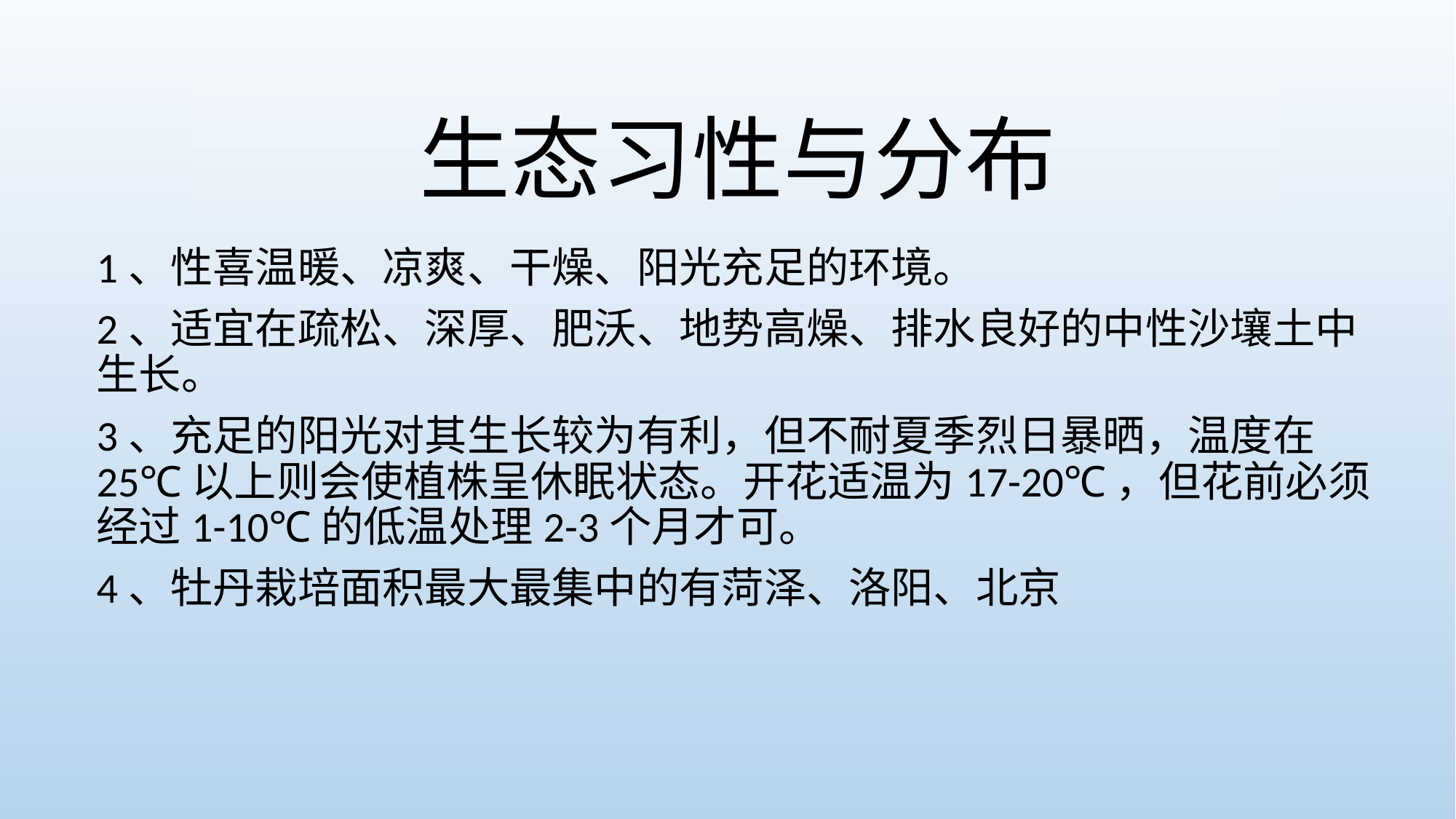

# 生态习性与分布
1、性喜温暖、凉爽、干燥、阳光充足的环境。
2、适宜在疏松、深厚、肥沃、地势高燥、排水良好的中性沙壤土中生长。
3、充足的阳光对其生长较为有利，但不耐夏季烈日暴晒，温度在25℃以上则会使植株呈休眠状态。开花适温为17-20℃，但花前必须经过1-10℃的低温处理2-3个月才可。
4、牡丹栽培面积最大最集中的有菏泽、洛阳、北京